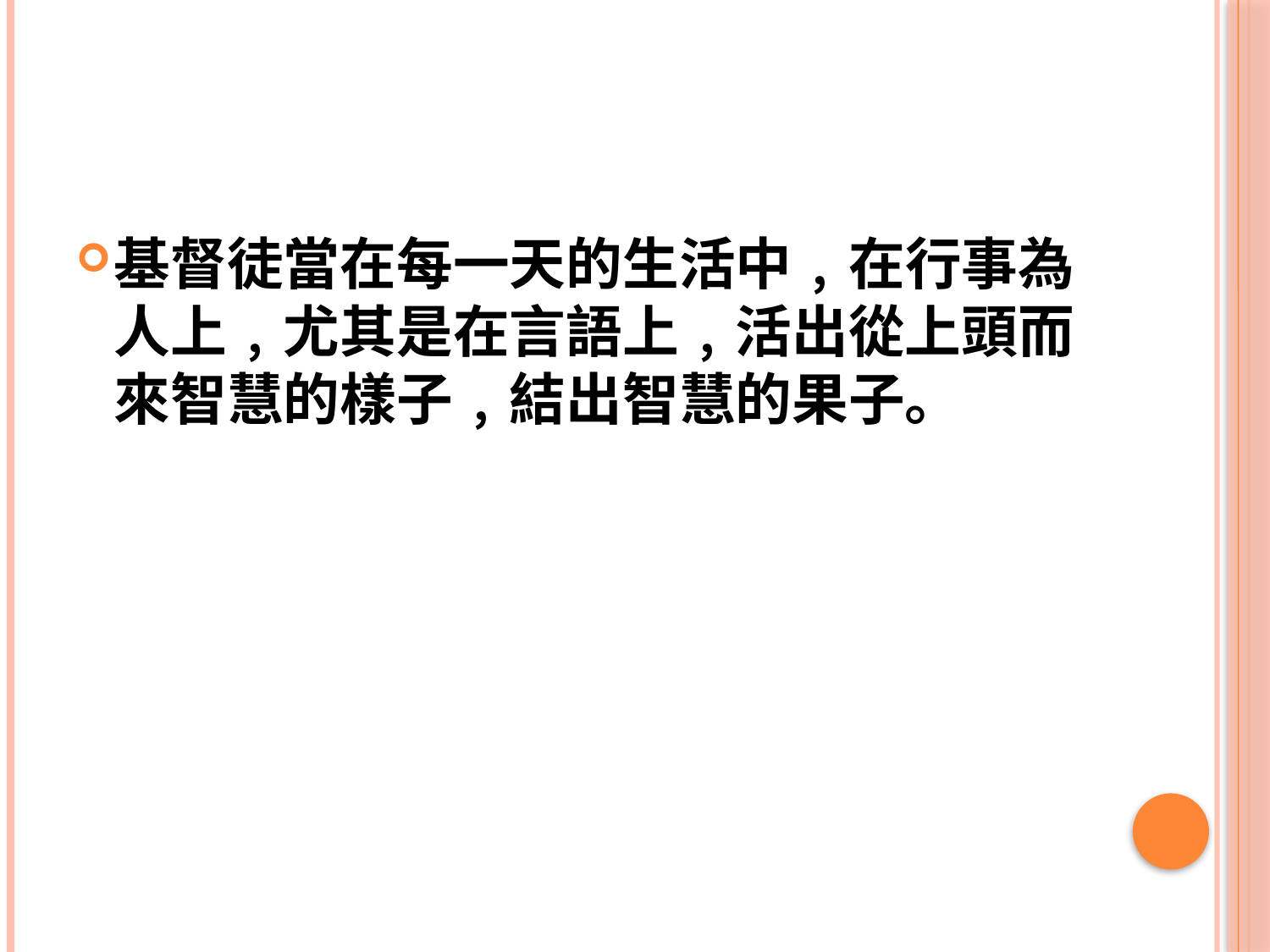

#
基督徒當在每一天的生活中﹐在行事為人上﹐尤其是在言語上﹐活出從上頭而來智慧的樣子﹐結出智慧的果子。